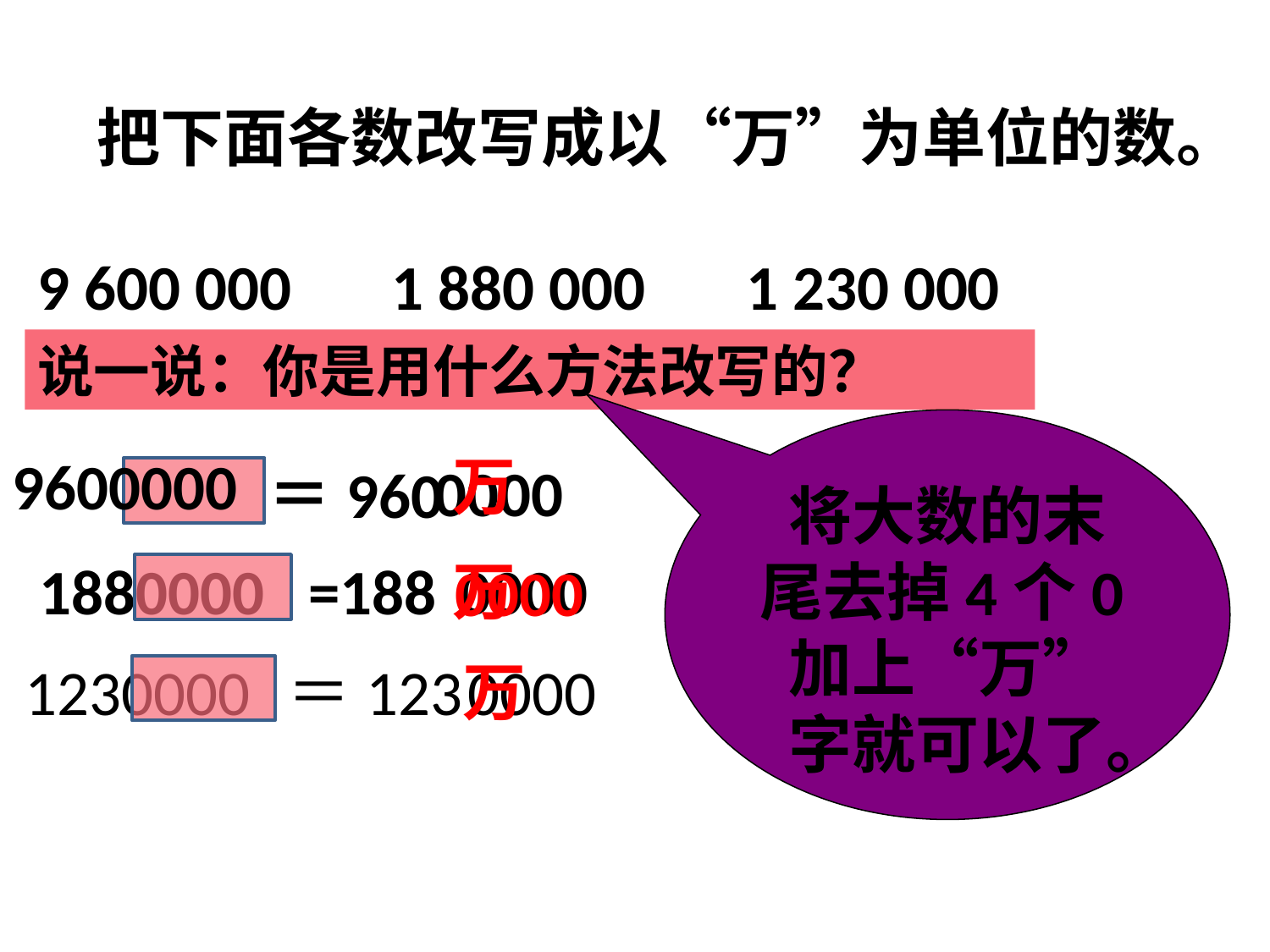

把下面各数改写成以“万”为单位的数。
9 600 000       1 880 000       1 230 000
说一说：你是用什么方法改写的？
将大数的末尾去掉4个0加上“万”字就可以了。
9600000
万
0000
＝960

1880000
=188
0000
万
0000

1230000
＝123
万
0000